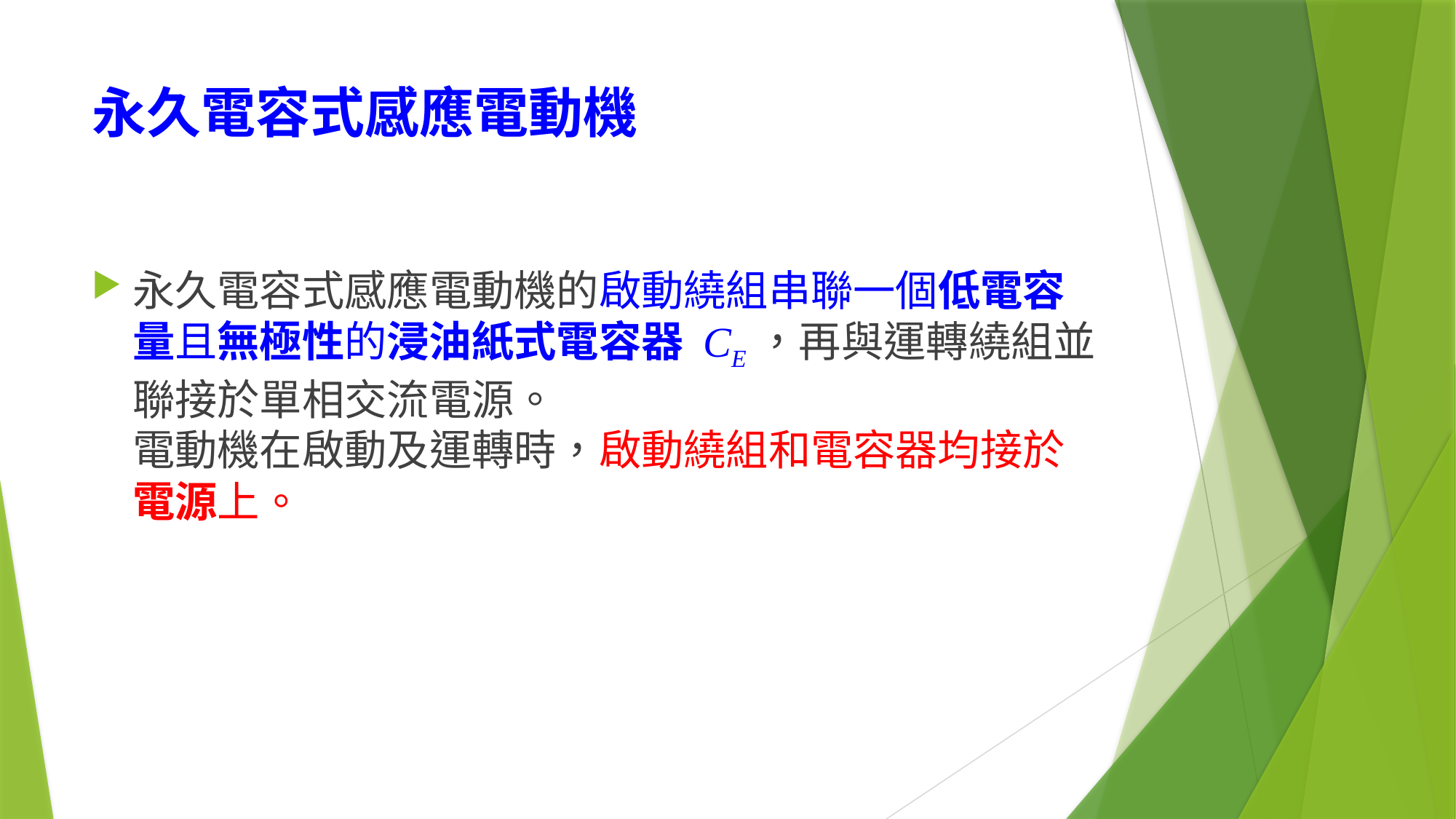

# 永久電容式感應電動機
永久電容式感應電動機的啟動繞組串聯一個低電容量且無極性的浸油紙式電容器 CE，再與運轉繞組並聯接於單相交流電源。
電動機在啟動及運轉時，啟動繞組和電容器均接於電源上。